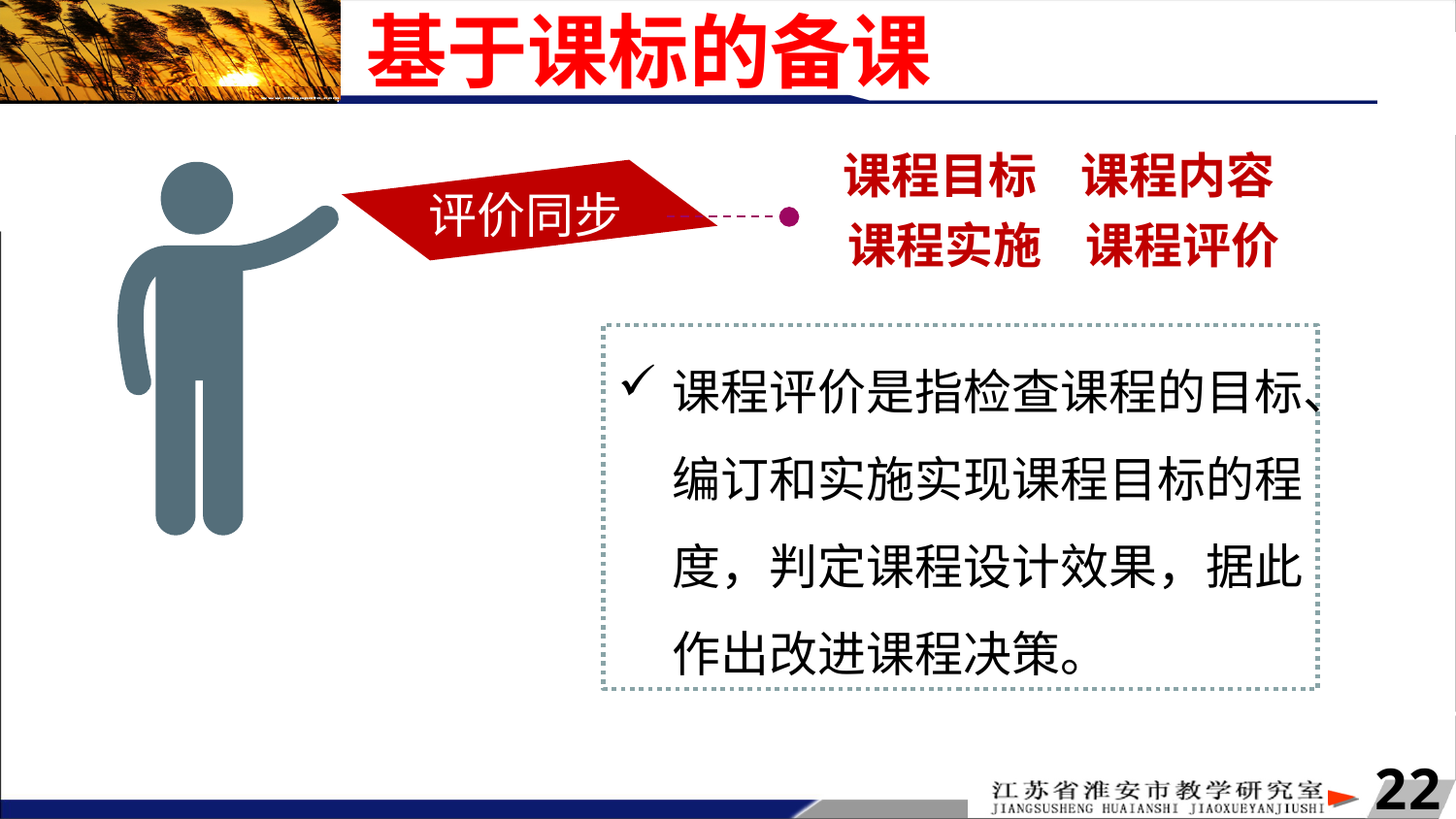

# 基于课标的备课

 课程目标    课程内容
 课程实施    课程评价

评价同步
课程评价是指检查课程的目标、编订和实施实现课程目标的程度，判定课程设计效果，据此作出改进课程决策。